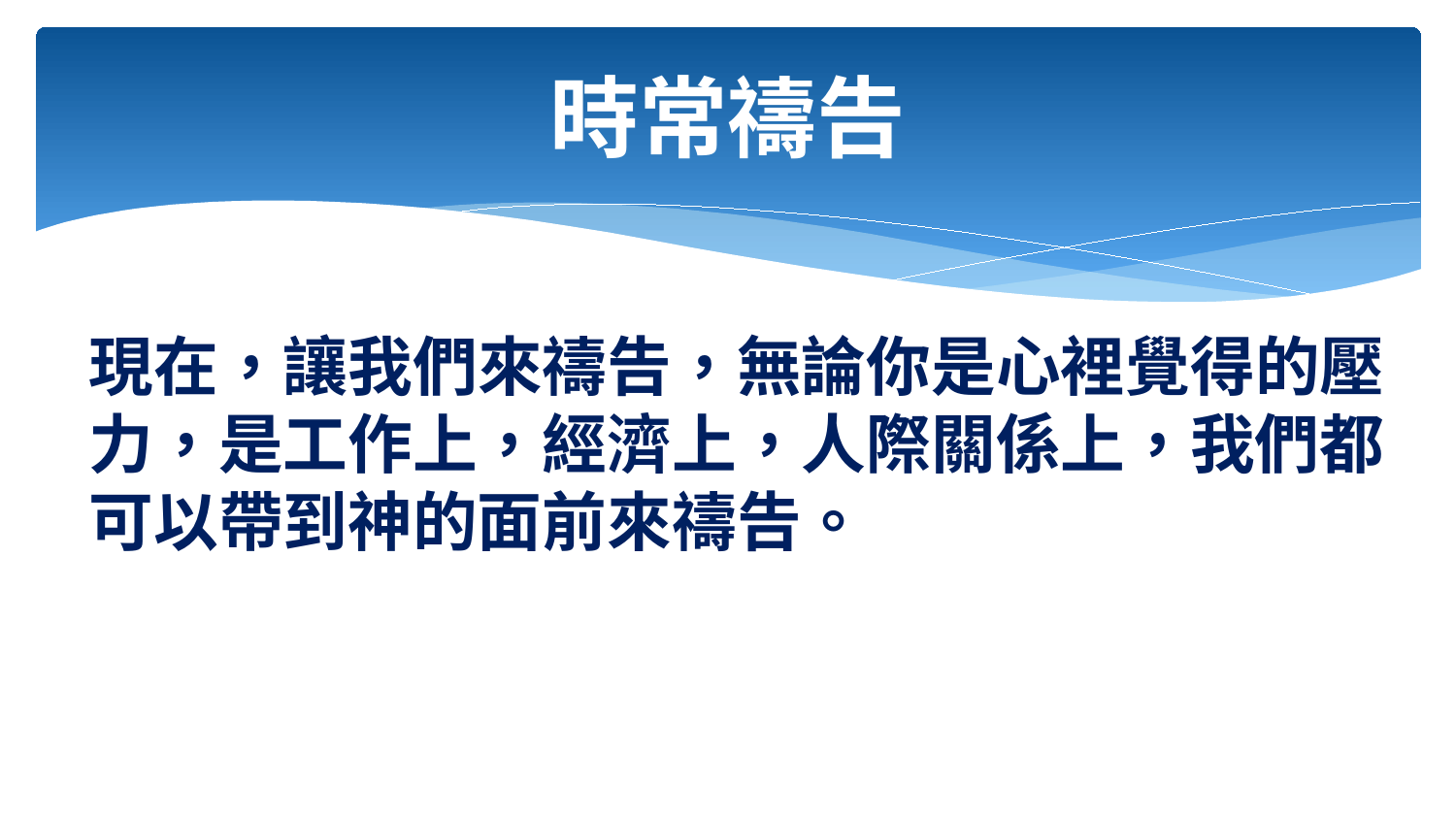

# 時常禱告
現在，讓我們來禱告，無論你是心裡覺得的壓力，是工作上，經濟上，人際關係上，我們都可以帶到神的面前來禱告。